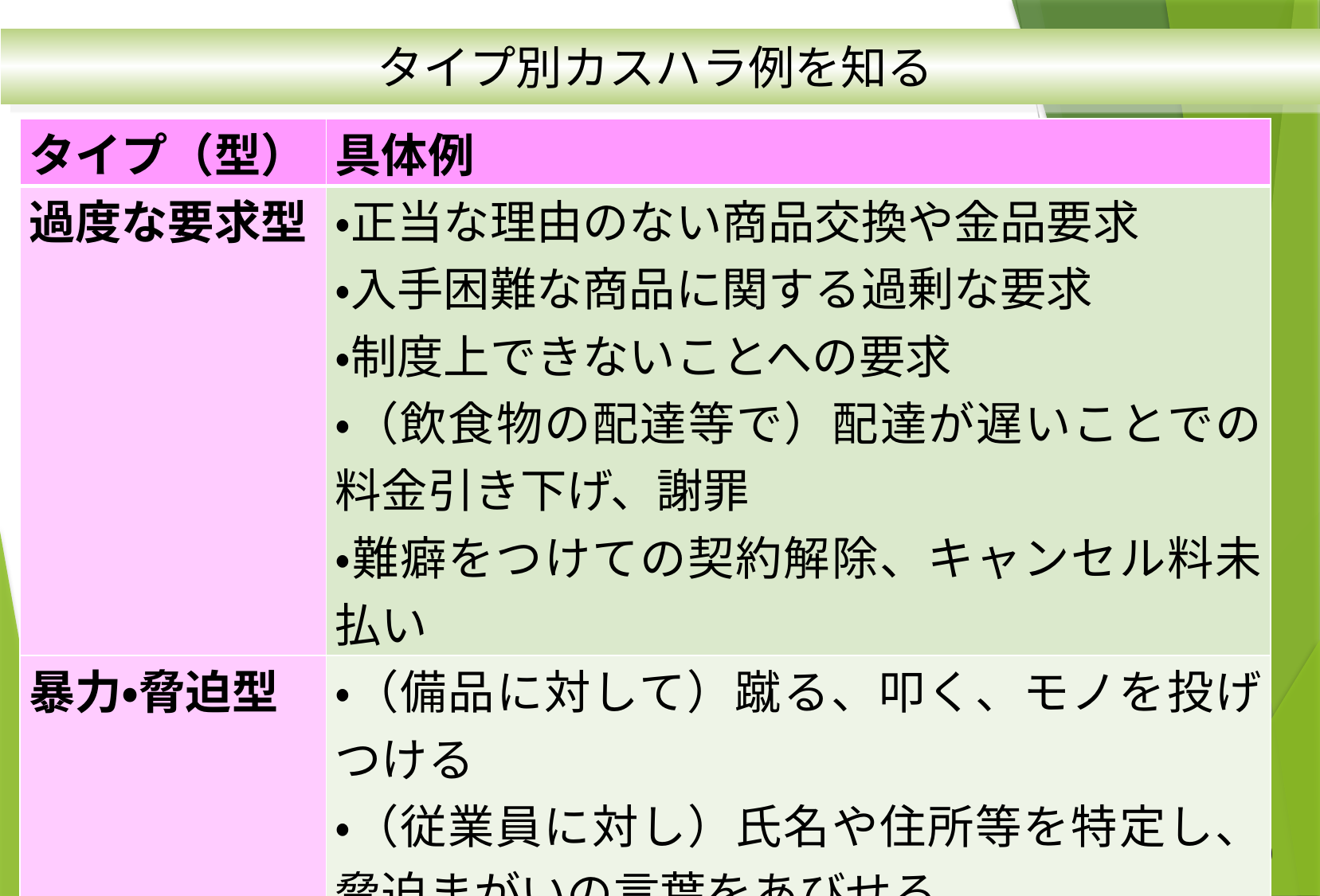

タイプ別カスハラ例を知る
| タイプ（型） | 具体例 |
| --- | --- |
| 過度な要求型 | ・正当な理由のない商品交換や金品要求 ・入手困難な商品に関する過剰な要求 ・制度上できないことへの要求 ・（飲食物の配達等で）配達が遅いことでの料金引き下げ、謝罪 ・難癖をつけての契約解除、キャンセル料未払い |
| 暴力・脅迫型 | ・（備品に対して）蹴る、叩く、モノを投げつける ・（従業員に対し）氏名や住所等を特定し、脅迫まがいの言葉をあびせる |
19